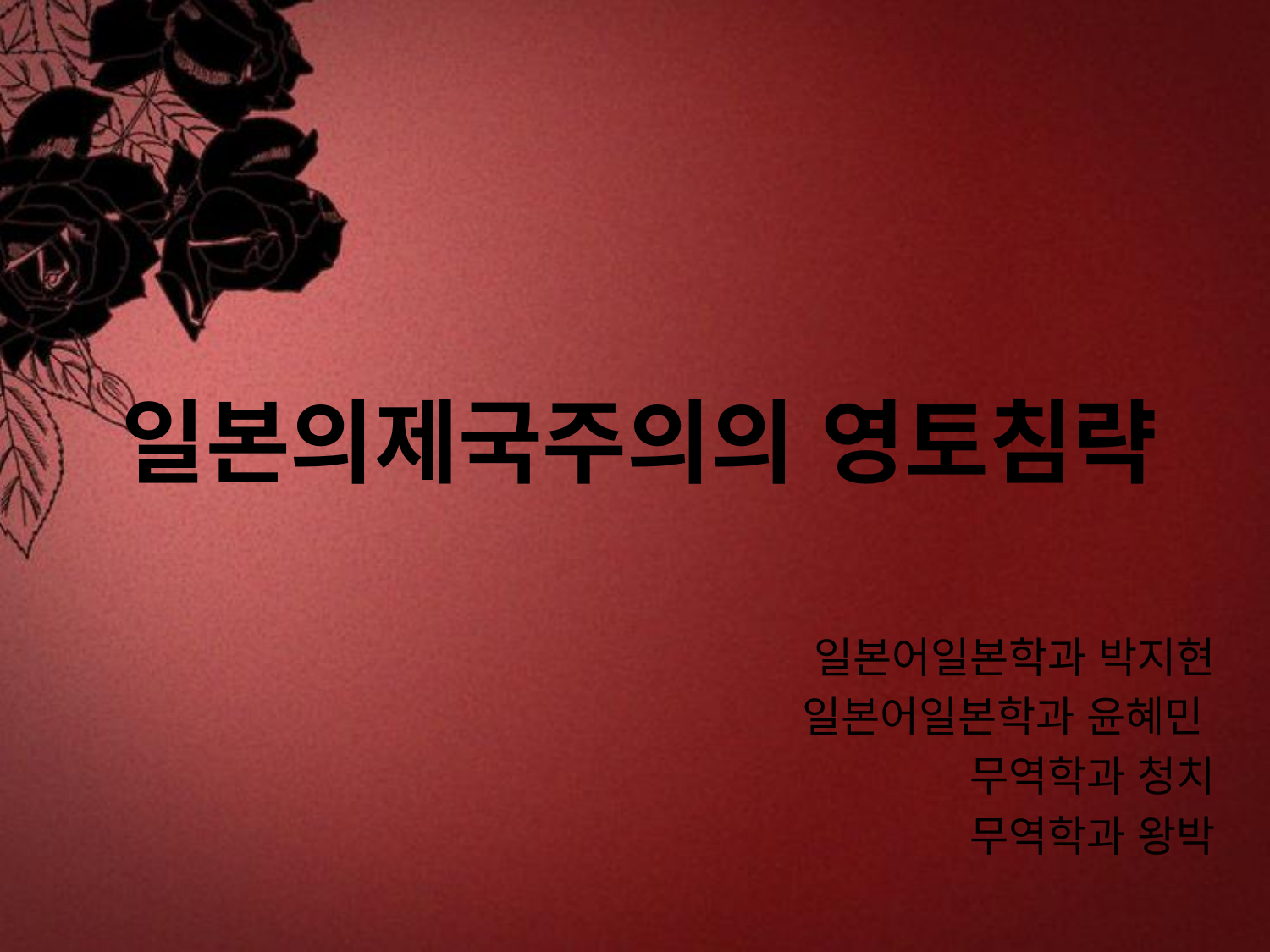

# 일본의제국주의의 영토침략
일본어일본학과 박지현
일본어일본학과 윤혜민
무역학과 청치
무역학과 왕박